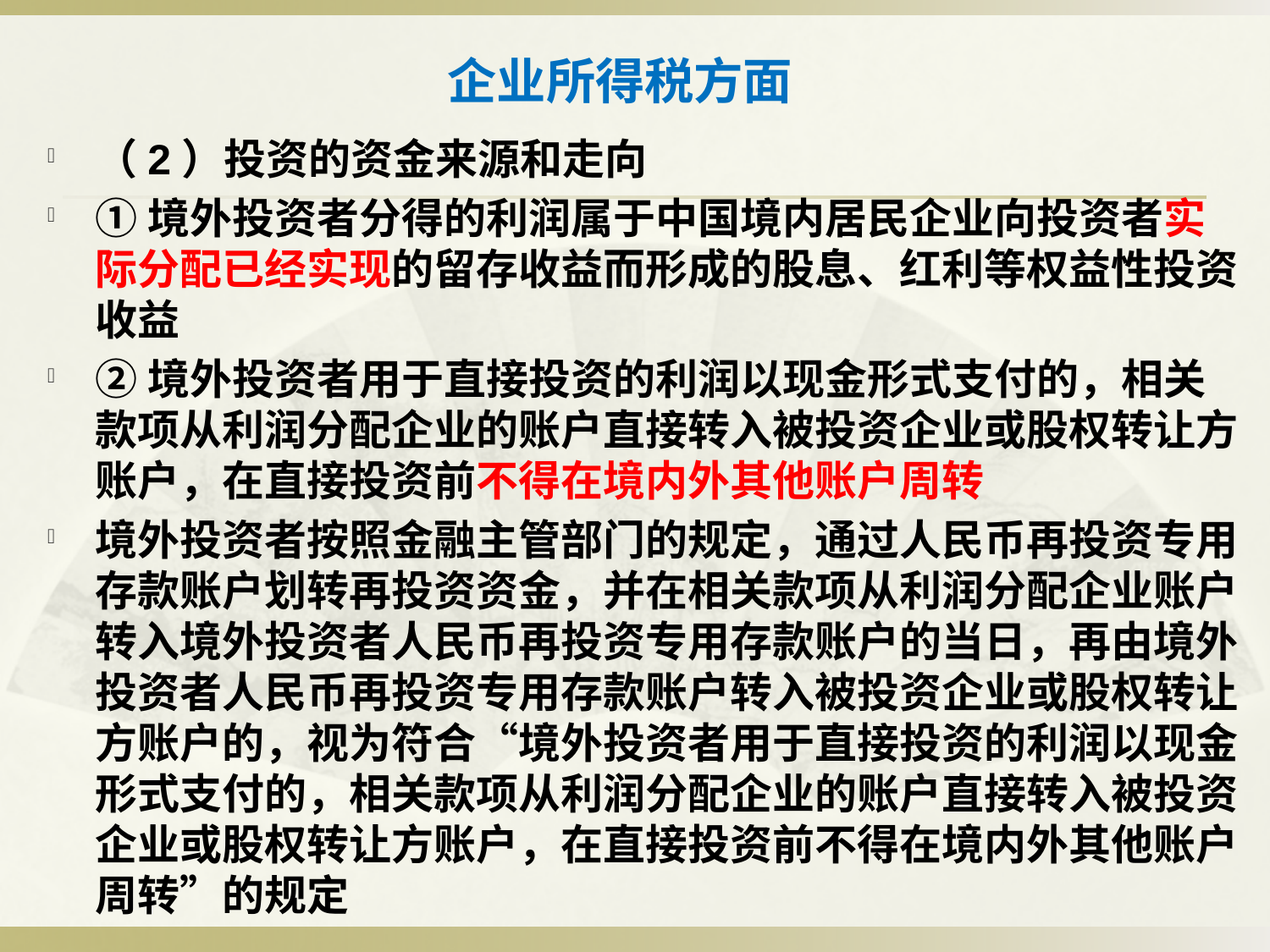

# 企业所得税方面
（2）投资的资金来源和走向
①境外投资者分得的利润属于中国境内居民企业向投资者实际分配已经实现的留存收益而形成的股息、红利等权益性投资收益
②境外投资者用于直接投资的利润以现金形式支付的，相关款项从利润分配企业的账户直接转入被投资企业或股权转让方账户，在直接投资前不得在境内外其他账户周转
境外投资者按照金融主管部门的规定，通过人民币再投资专用存款账户划转再投资资金，并在相关款项从利润分配企业账户转入境外投资者人民币再投资专用存款账户的当日，再由境外投资者人民币再投资专用存款账户转入被投资企业或股权转让方账户的，视为符合“境外投资者用于直接投资的利润以现金形式支付的，相关款项从利润分配企业的账户直接转入被投资企业或股权转让方账户，在直接投资前不得在境内外其他账户周转”的规定